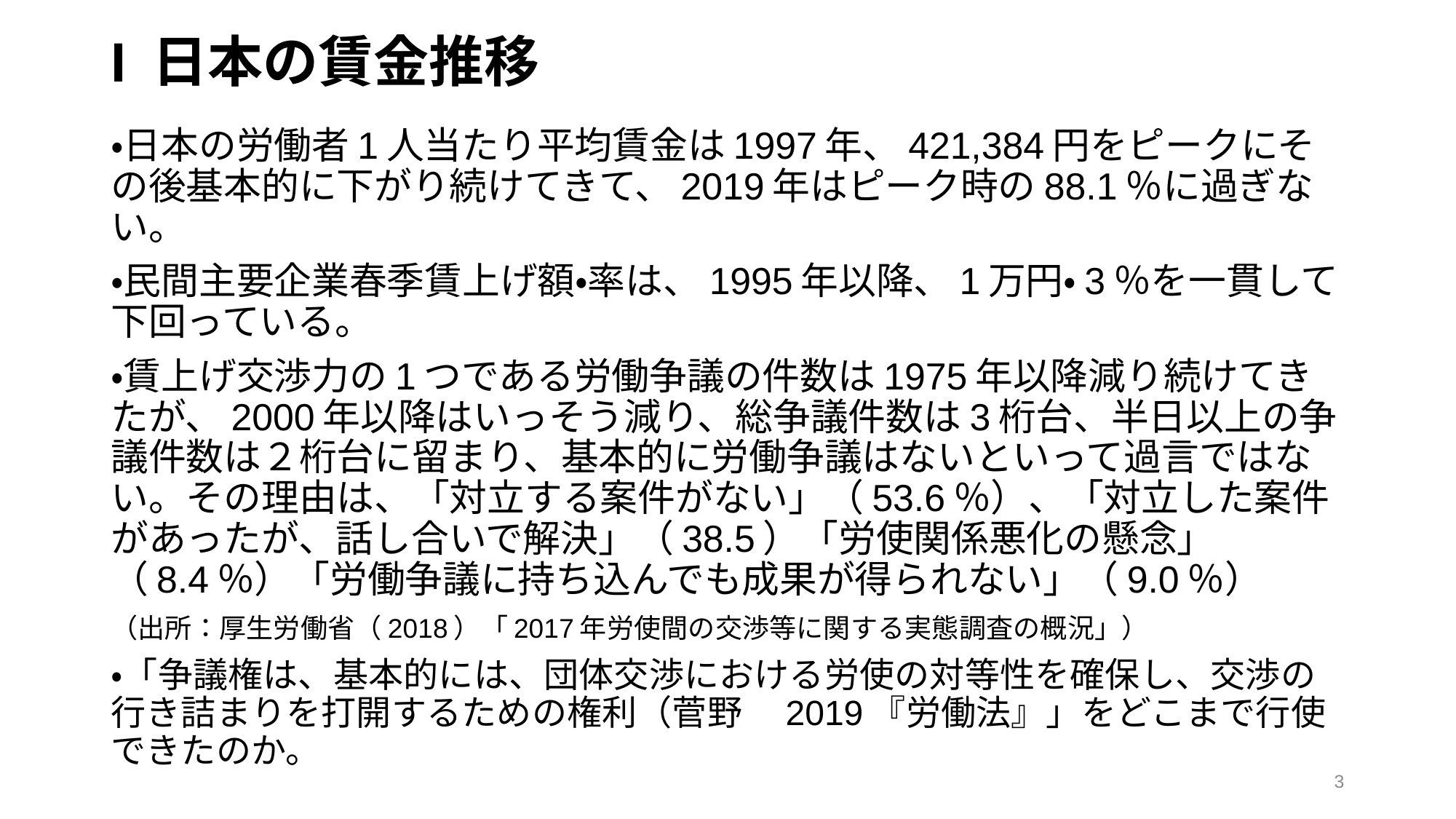

# I 日本の賃金推移
・日本の労働者1人当たり平均賃金は1997年、421,384円をピークにその後基本的に下がり続けてきて、2019年はピーク時の88.1％に過ぎない。
・民間主要企業春季賃上げ額・率は、1995年以降、1万円・3％を一貫して下回っている。
・賃上げ交渉力の1つである労働争議の件数は1975年以降減り続けてきたが、2000年以降はいっそう減り、総争議件数は3桁台、半日以上の争議件数は２桁台に留まり、基本的に労働争議はないといって過言ではない。その理由は、「対立する案件がない」（53.6％）、「対立した案件があったが、話し合いで解決」（38.5）「労使関係悪化の懸念」（8.4％）「労働争議に持ち込んでも成果が得られない」（9.0％）
（出所：厚生労働省（2018）「2017年労使間の交渉等に関する実態調査の概況」）
・「争議権は、基本的には、団体交渉における労使の対等性を確保し、交渉の行き詰まりを打開するための権利（菅野　2019『労働法』」をどこまで行使できたのか。
3